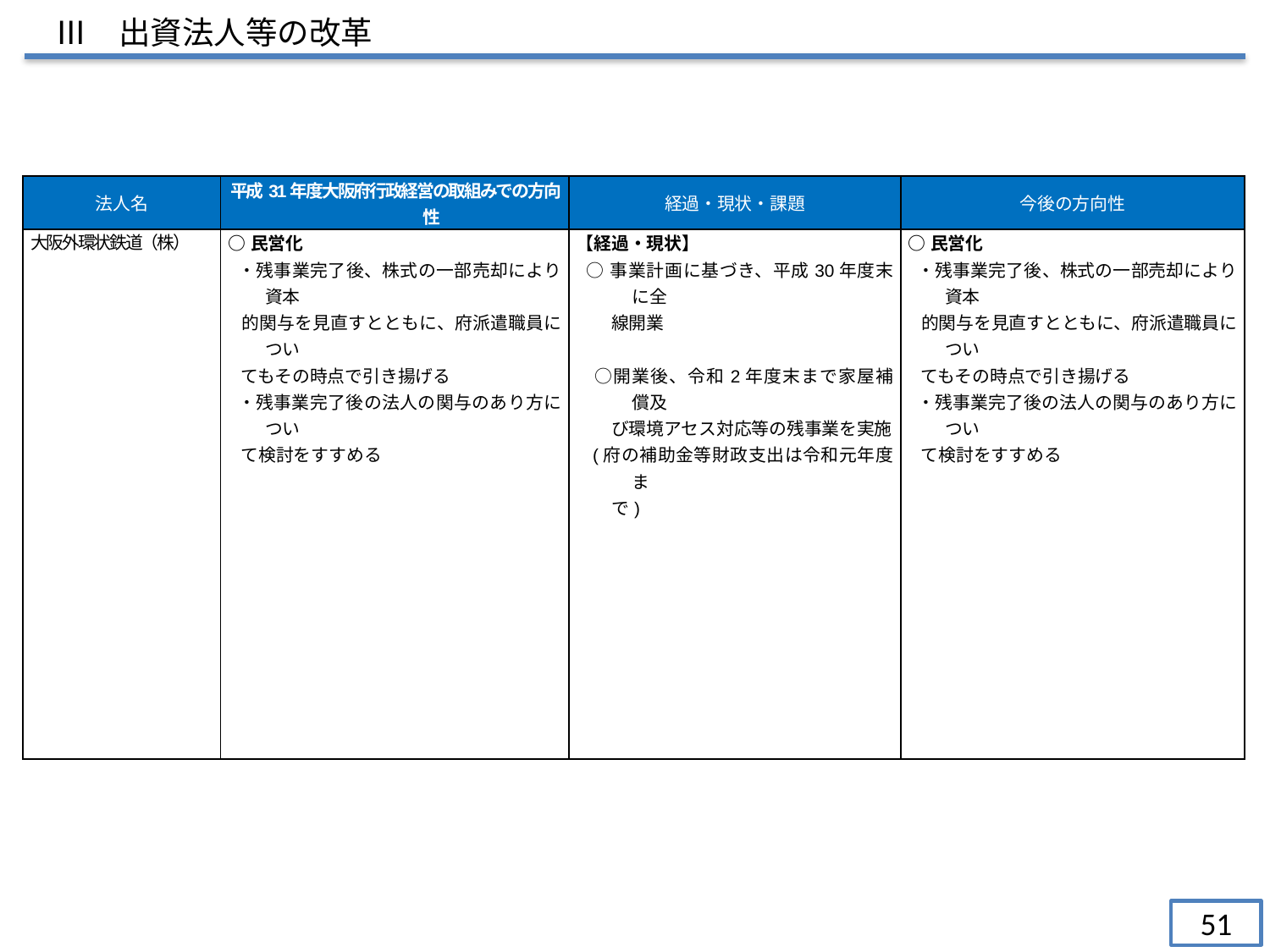

Ⅲ　出資法人等の改革
| 法人名 | 平成31年度大阪府行政経営の取組みでの方向性 | 経過・現状・課題 | 今後の方向性 |
| --- | --- | --- | --- |
| 大阪外環状鉄道（株） | ○民営化 ・残事業完了後、株式の一部売却により資本 的関与を見直すとともに、府派遣職員につい てもその時点で引き揚げる ・残事業完了後の法人の関与のあり方につい て検討をすすめる | 【経過・現状】 ○事業計画に基づき、平成30年度末に全 　　線開業 　○開業後、令和2年度末まで家屋補償及 　　び環境アセス対応等の残事業を実施 (府の補助金等財政支出は令和元年度ま 　　で) | ○民営化 ・残事業完了後、株式の一部売却により資本 的関与を見直すとともに、府派遣職員につい てもその時点で引き揚げる ・残事業完了後の法人の関与のあり方につい て検討をすすめる |
51